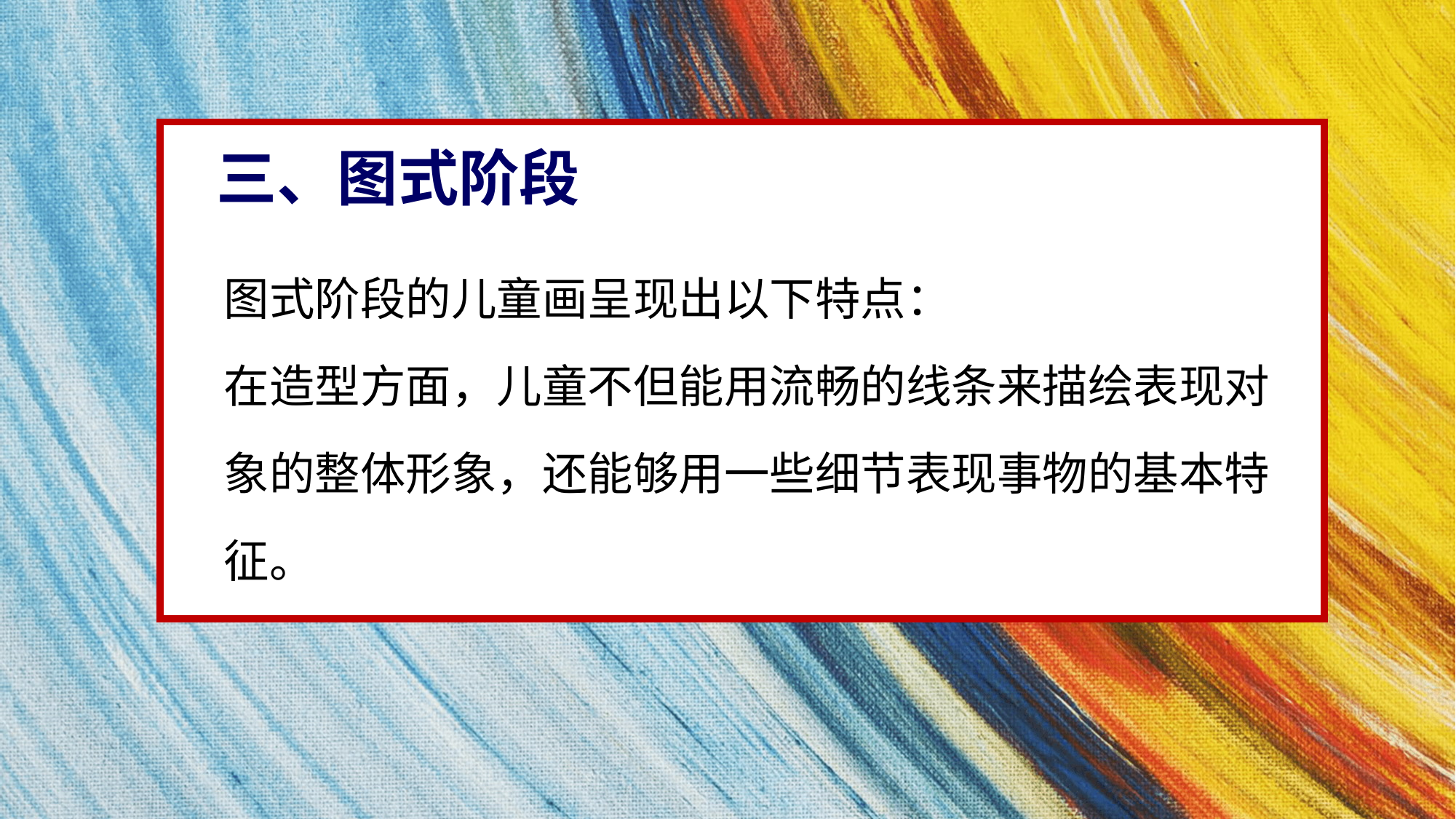

# 三、图式阶段

图式阶段的儿童画呈现出以下特点：
在造型方面，儿童不但能用流畅的线条来描绘表现对象的整体形象，还能够用一些细节表现事物的基本特征。